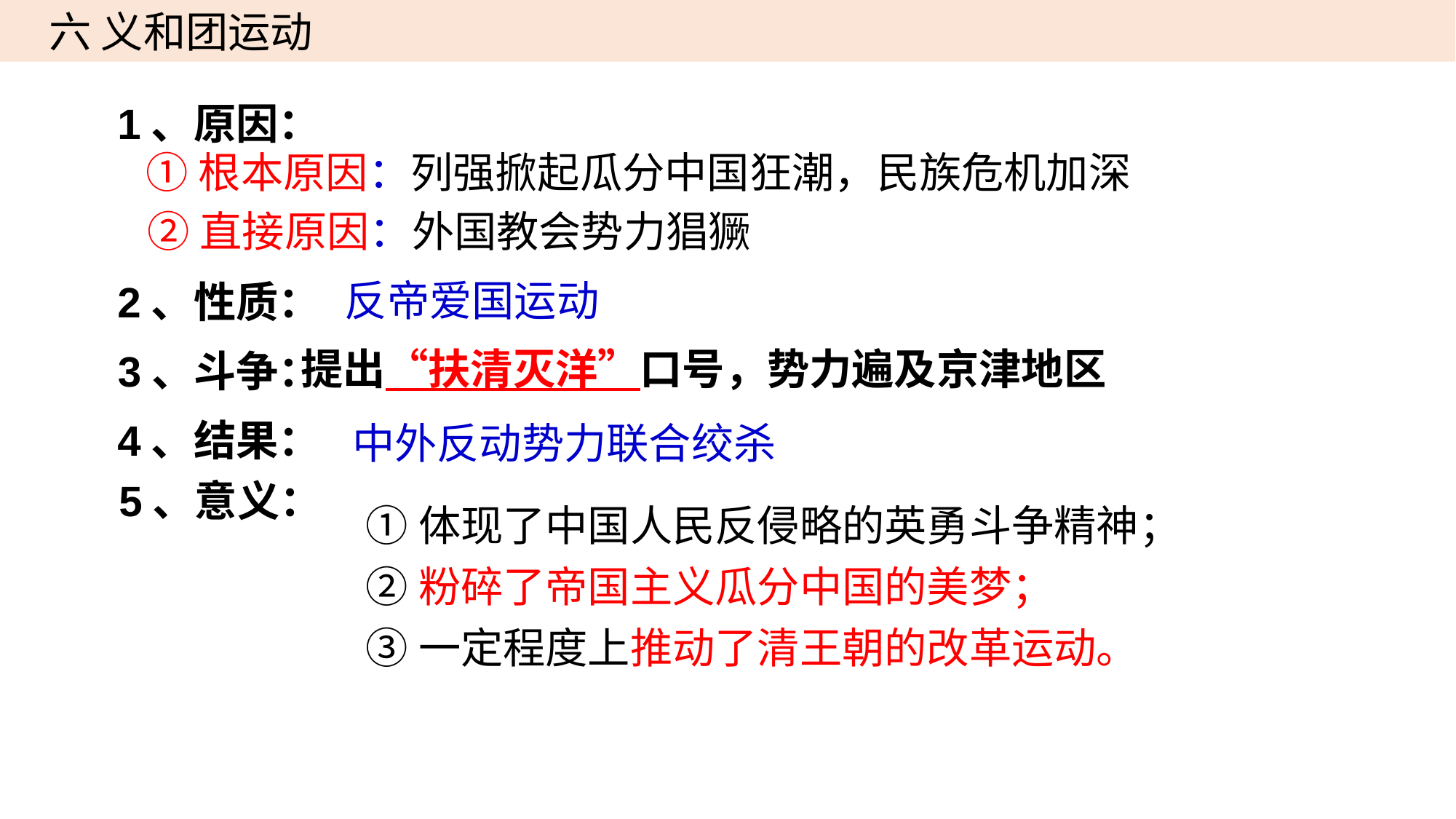

六 义和团运动
1、原因：
①根本原因：列强掀起瓜分中国狂潮，民族危机加深
②直接原因：外国教会势力猖獗
反帝爱国运动
2、性质：
提出“扶清灭洋”口号，势力遍及京津地区
3、斗争：
4、结果：
中外反动势力联合绞杀
5、意义：
①体现了中国人民反侵略的英勇斗争精神；
②粉碎了帝国主义瓜分中国的美梦；
③一定程度上推动了清王朝的改革运动。